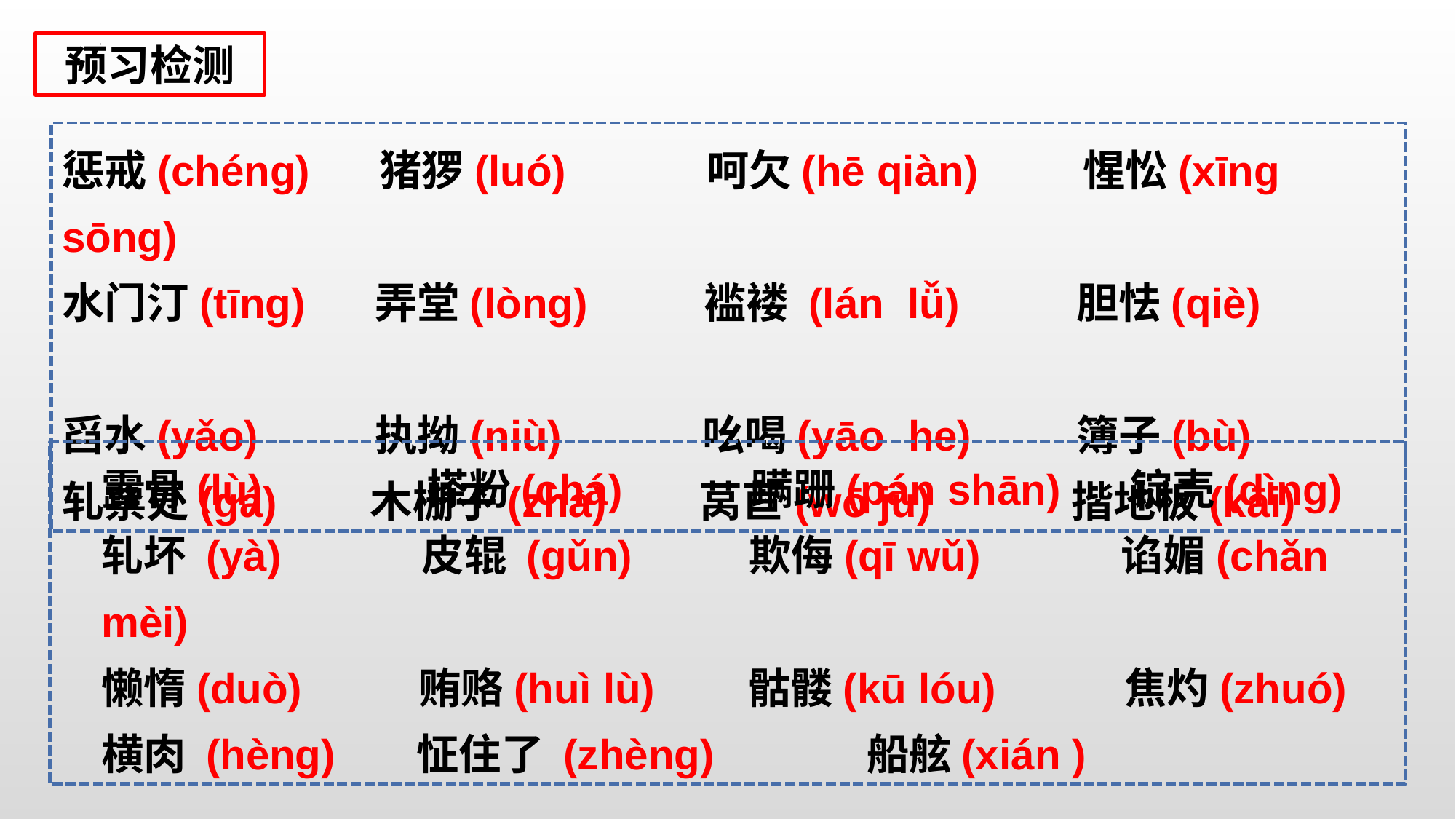

预习检测
惩戒(chéng)     猪猡(luó)           呵欠(hē qiàn)        惺忪(xīng sōng)
水门汀(tīng)     弄堂(lòng)         褴褛 (lán  lǚ)         胆怯(qiè)
舀水(yǎo)         执拗(niù)           吆喝(yāo  he)        簿子(bù)
轧票处(gá)       木栅子(zhà)       莴苣(wō jù)           揩地板(kāi)
露骨(lù)             搽粉(chá)          蹒跚(pán shān)     锭壳(dìng)
轧坏 (yà)           皮辊 (gǔn)         欺侮(qī wǔ)           谄媚(chǎn mèi)
懒惰(duò)         贿赂(huì lù)       骷髅(kū lóu)          焦灼(zhuó)
横肉 (hèng)      怔住了 (zhèng)            船舷(xián )